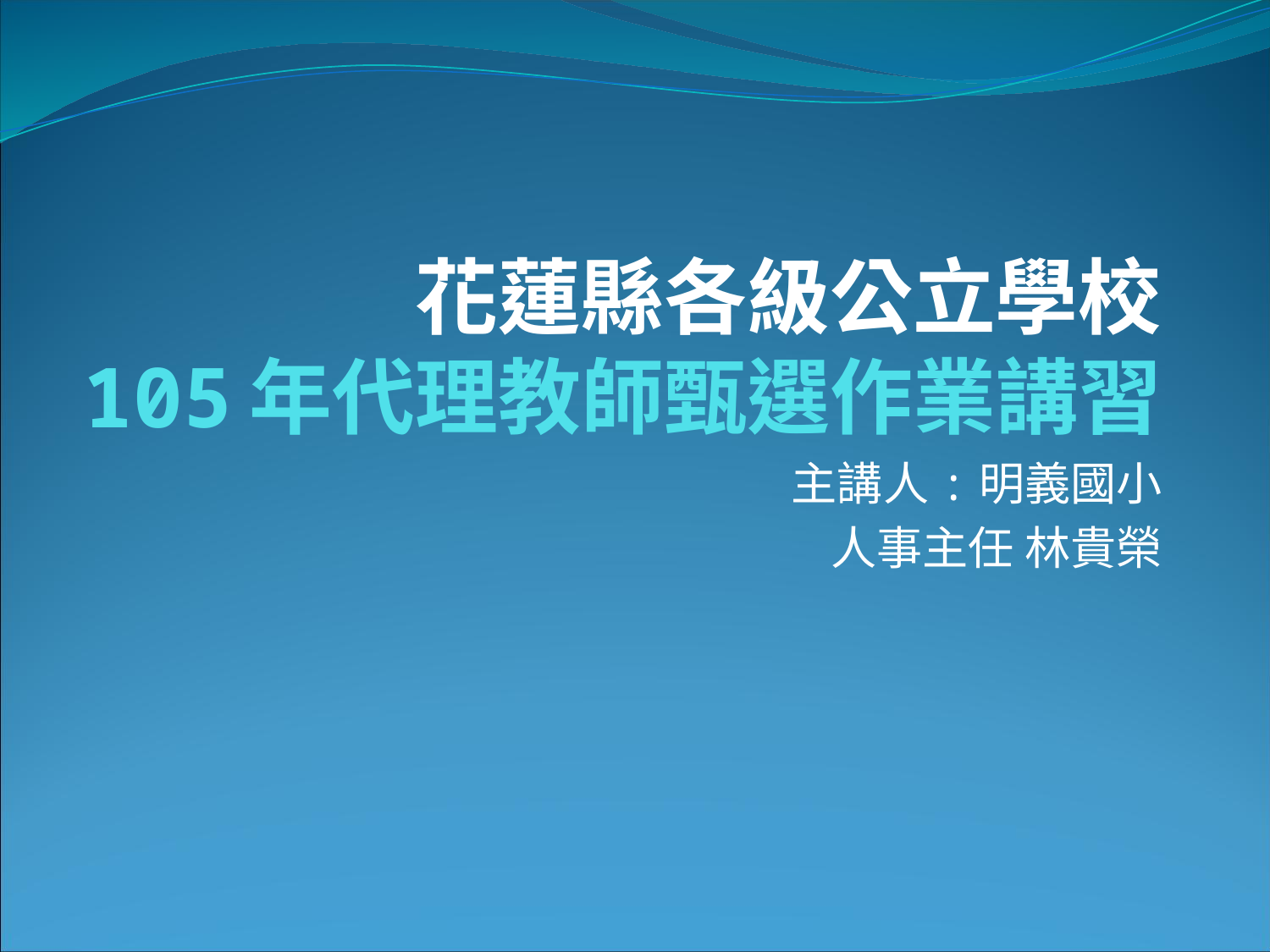

# 花蓮縣各級公立學校 105年代理教師甄選作業講習
主講人:明義國小
人事主任 林貴榮